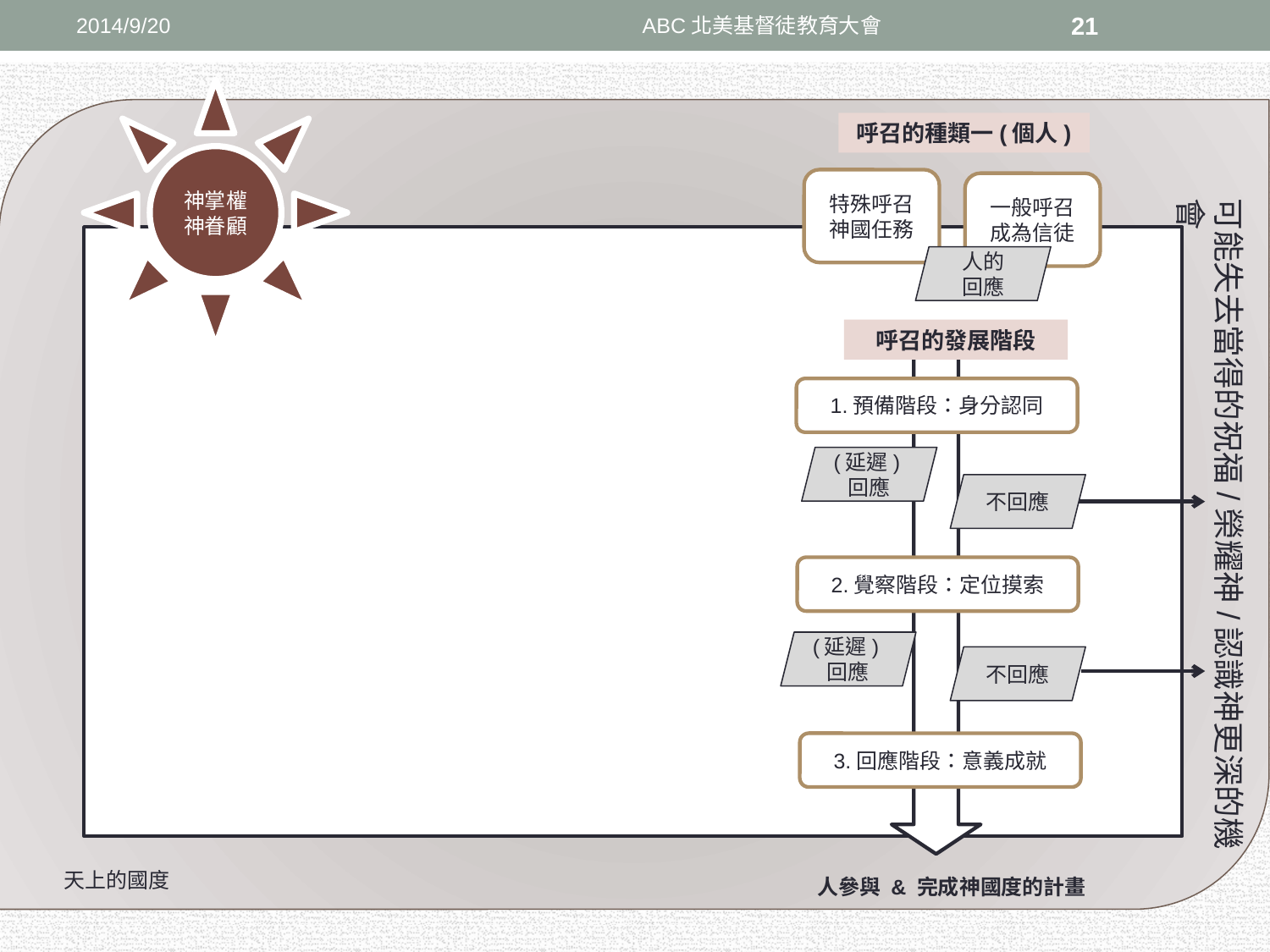

2014/9/20
ABC北美基督徒教育大會
21
神掌權神眷顧

呼召的種類一(個人)
特殊呼召
神國任務
一般呼召
成為信徒
可能失去當得的祝福/榮耀神/認識神更深的機會

人的
回應
呼召的發展階段

1.預備階段：身分認同
(延遲)回應
不回應
2.覺察階段：定位摸索
(延遲)回應
不回應
3.回應階段：意義成就
天上的國度
人參與 & 完成神國度的計畫